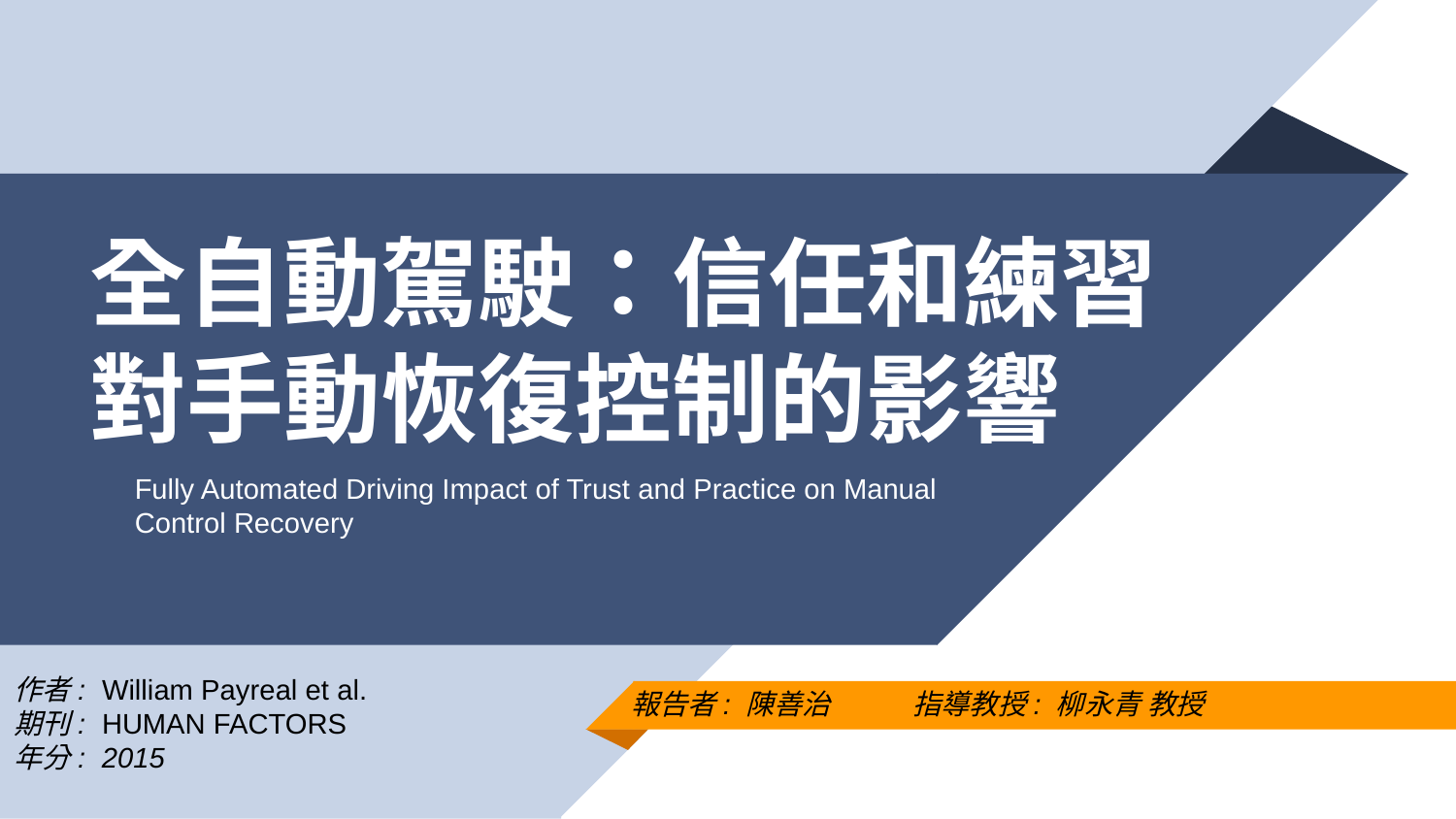

# 全自動駕駛：信任和練習對手動恢復控制的影響
Fully Automated Driving Impact of Trust and Practice on Manual Control Recovery
作者:  William Payreal et al.
期刊:  HUMAN FACTORS
年分:  2015
報告者: 陳善治             指導教授: 柳永青 教授